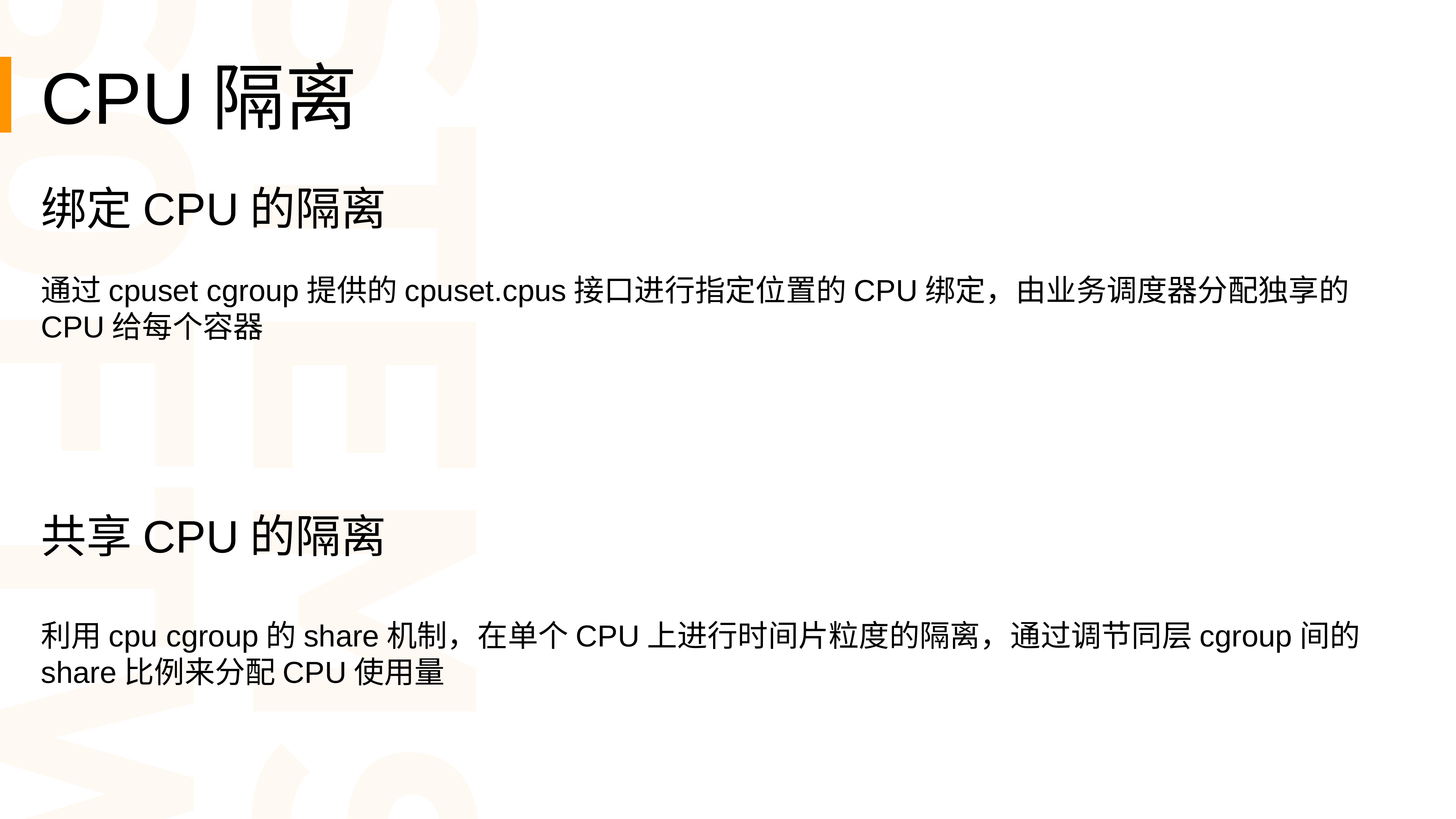

CPU隔离

绑定CPU的隔离

通过cpuset cgroup提供的cpuset.cpus接口进行指定位置的CPU绑定，由业务调度器分配独享的CPU给每个容器

共享CPU的隔离

利用cpu cgroup的share机制，在单个CPU上进行时间片粒度的隔离，通过调节同层cgroup间的share比例来分配CPU使用量